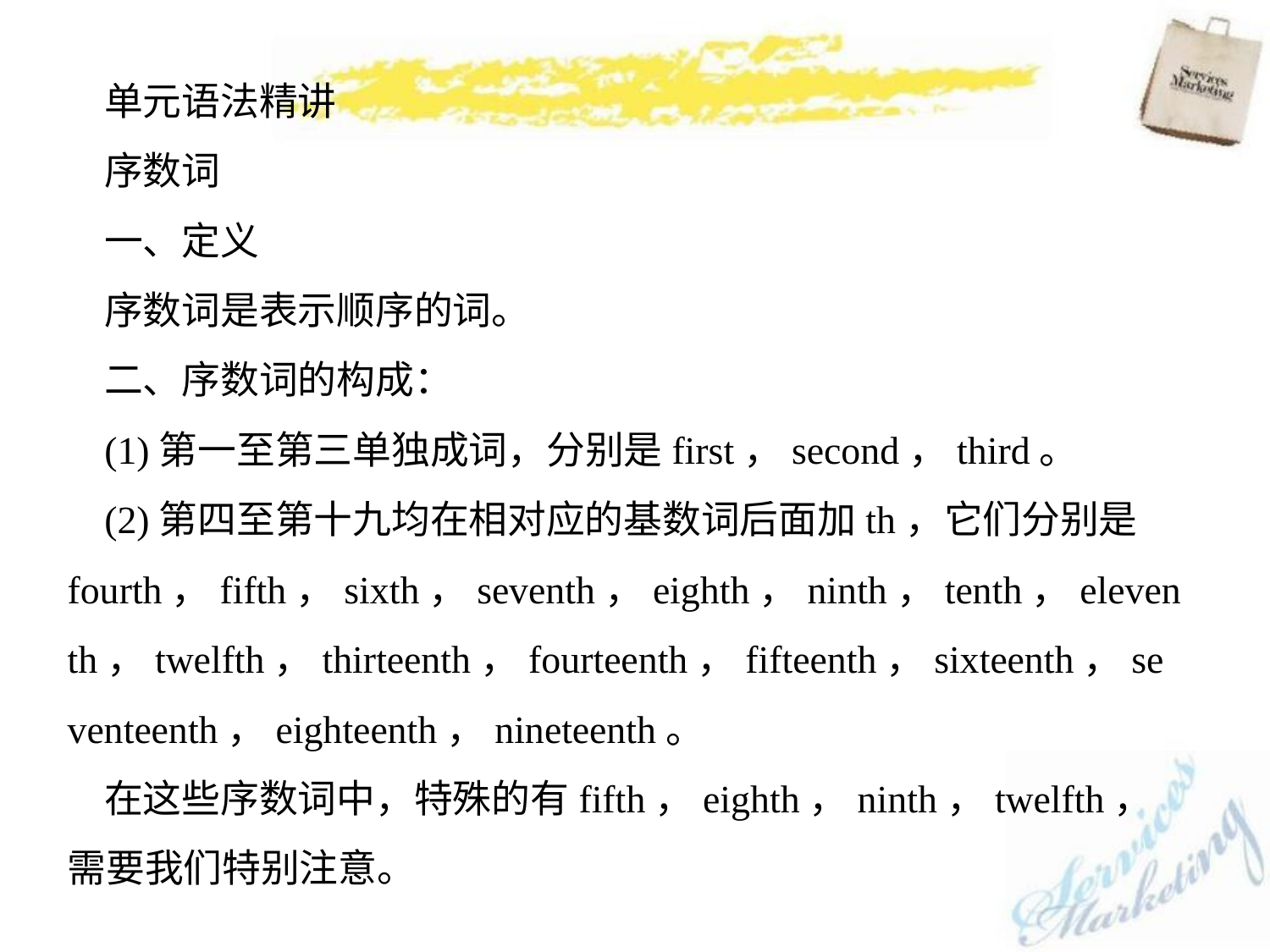

单元语法精讲
序数词
一、定义
序数词是表示顺序的词。
二、序数词的构成：
(1)第一至第三单独成词，分别是first，second，third。
(2)第四至第十九均在相对应的基数词后面加­th，它们分别是fourth，fifth，sixth，seventh，eighth，ninth，tenth，eleventh，twelfth，thirteenth，fourteenth，fifteenth，sixteenth，seventeenth，eighteenth，nineteenth。
在这些序数词中，特殊的有fifth，eighth，ninth，twelfth，需要我们特别注意。